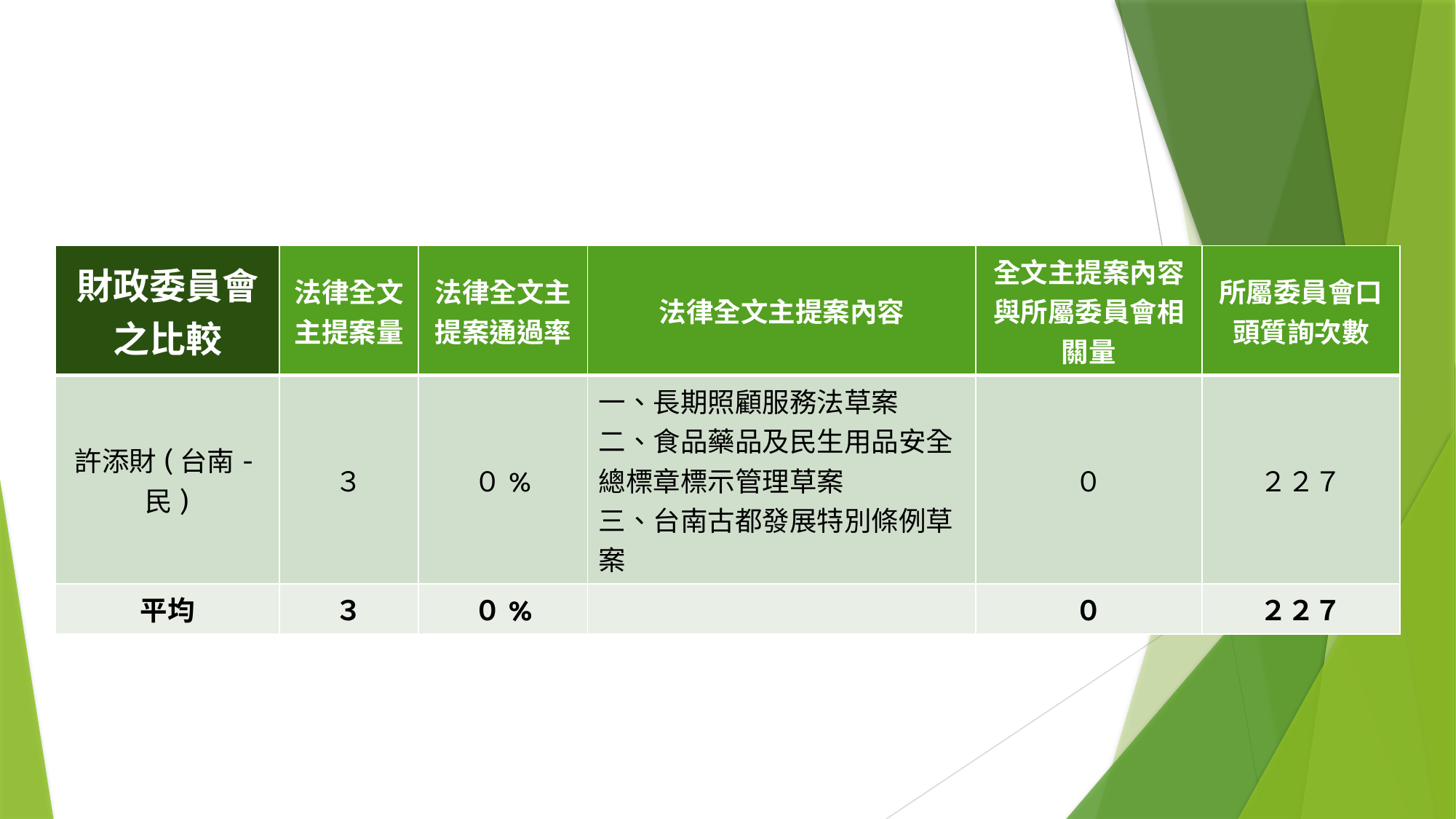

| 財政委員會 之比較 | 法律全文主提案量 | 法律全文主提案通過率 | 法律全文主提案內容 | 全文主提案內容與所屬委員會相關量 | 所屬委員會口頭質詢次數 |
| --- | --- | --- | --- | --- | --- |
| 許添財(台南-民) | ３ | ０% | 一、長期照顧服務法草案 二、食品藥品及民生用品安全總標章標示管理草案 三、台南古都發展特別條例草案 | ０ | ２２７ |
| 平均 | ３ | ０% |  | ０ | ２２７ |